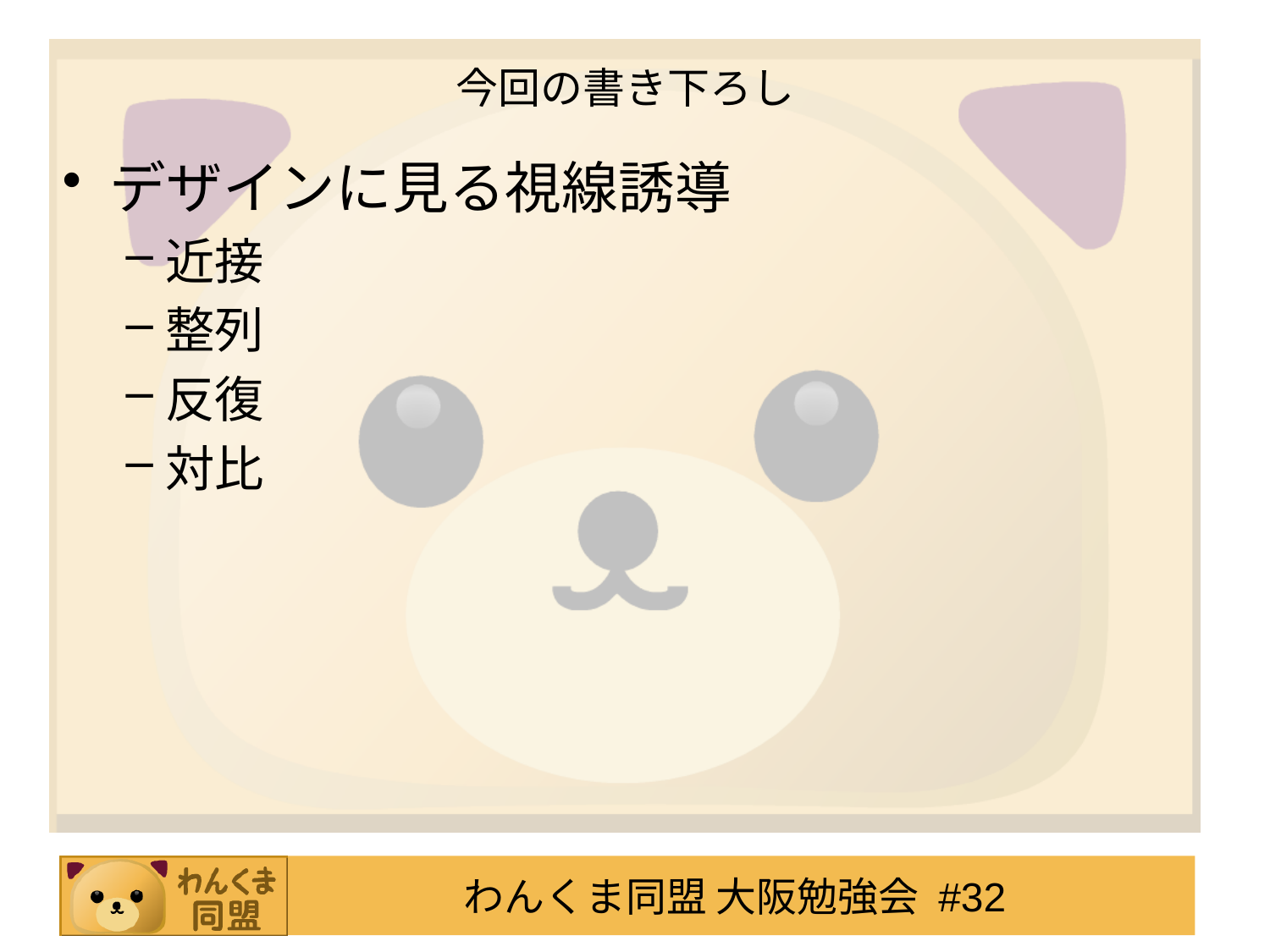

# 今回の書き下ろし
デザインに見る視線誘導
近接
整列
反復
対比